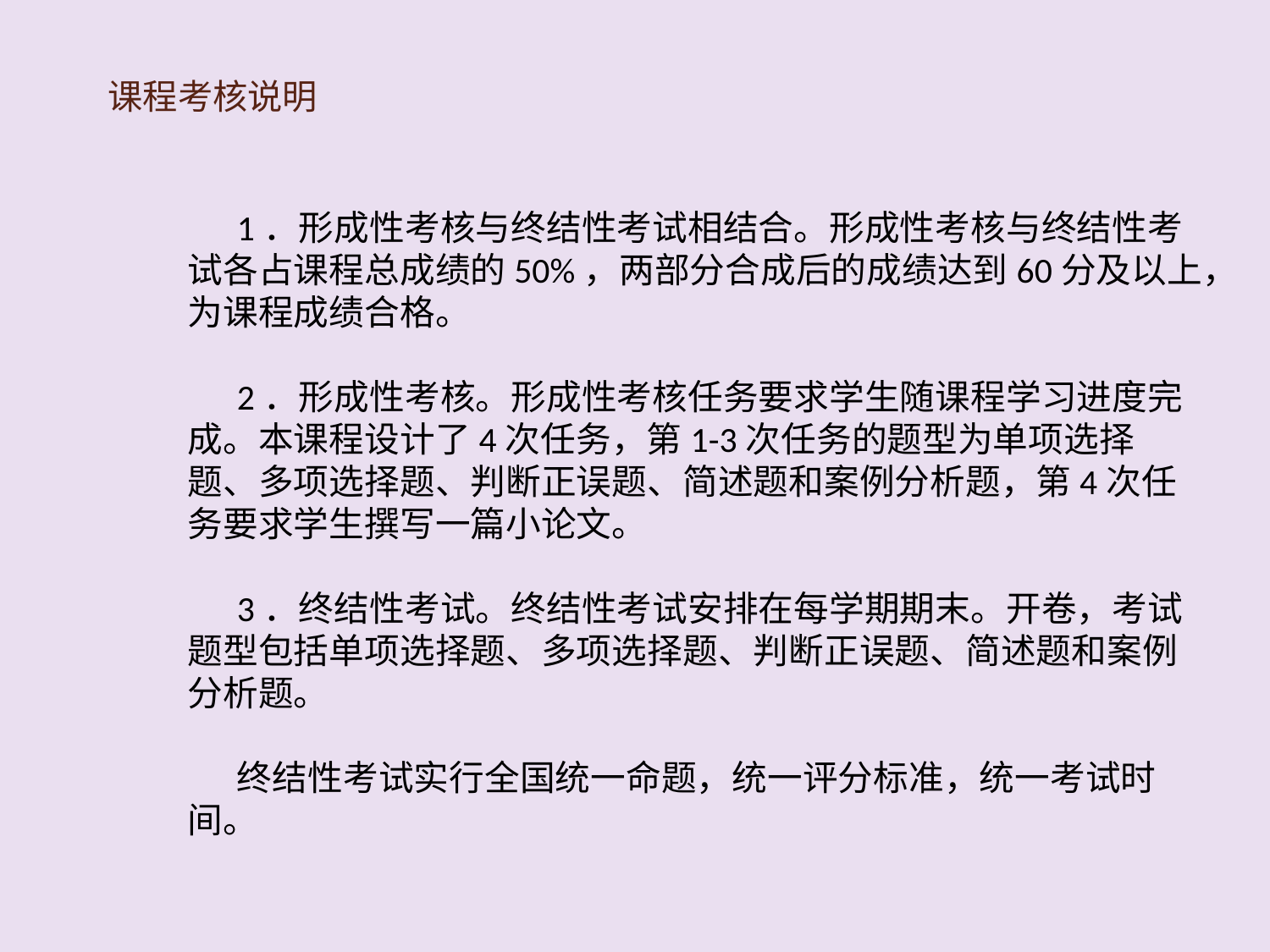

# 课程考核说明
1．形成性考核与终结性考试相结合。形成性考核与终结性考试各占课程总成绩的50%，两部分合成后的成绩达到60分及以上，为课程成绩合格。

2．形成性考核。形成性考核任务要求学生随课程学习进度完成。本课程设计了4次任务，第1-3次任务的题型为单项选择题、多项选择题、判断正误题、简述题和案例分析题，第4次任务要求学生撰写一篇小论文。

3．终结性考试。终结性考试安排在每学期期末。开卷，考试题型包括单项选择题、多项选择题、判断正误题、简述题和案例分析题。

终结性考试实行全国统一命题，统一评分标准，统一考试时间。